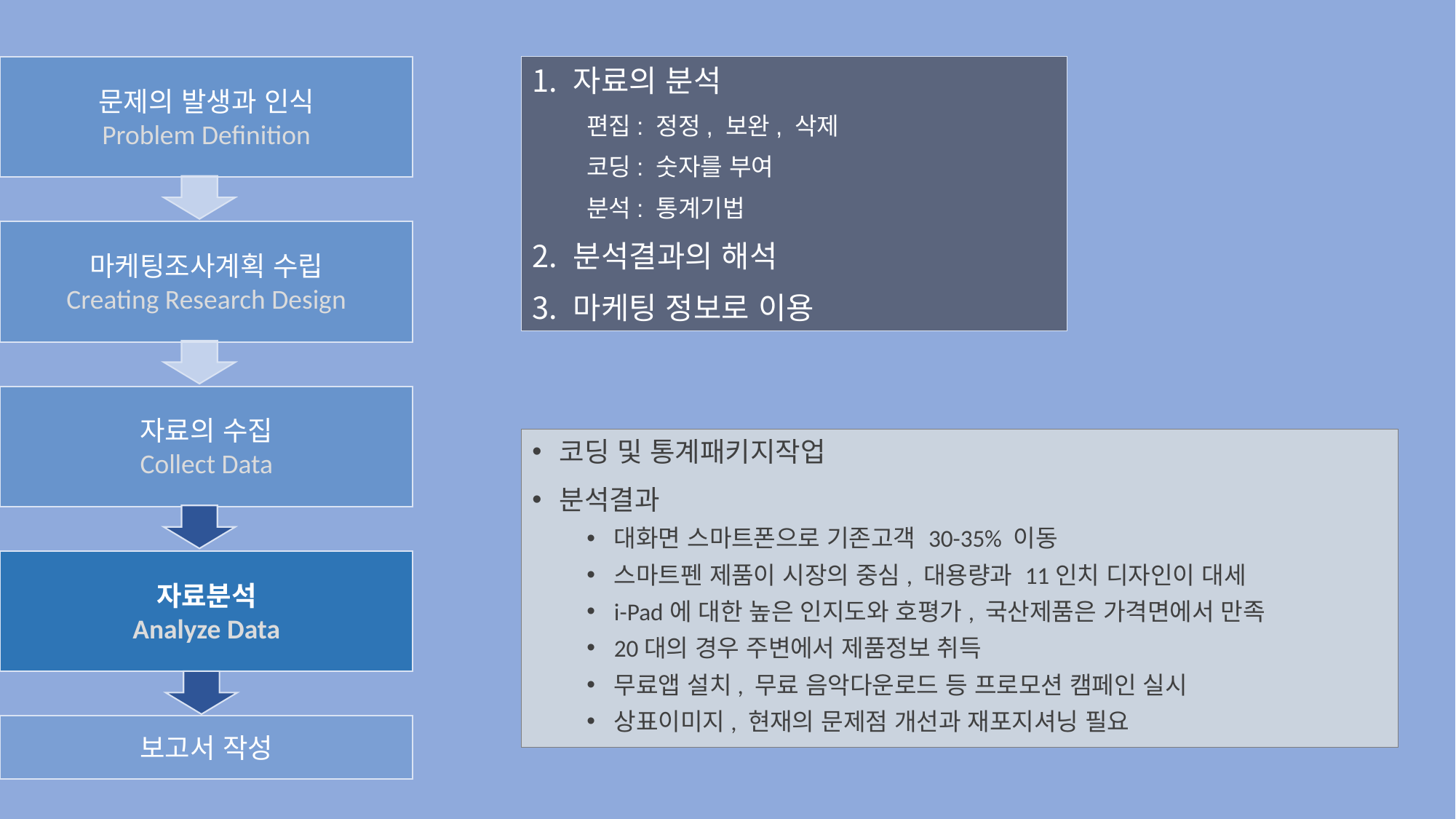

자료의 분석
편집: 정정, 보완, 삭제
코딩: 숫자를 부여
분석: 통계기법
 분석결과의 해석
 마케팅 정보로 이용
문제의 발생과 인식
Problem Definition

마케팅조사계획 수립
Creating Research Design

자료의 수집
Collect Data
코딩 및 통계패키지작업
분석결과
대화면 스마트폰으로 기존고객 30-35% 이동
스마트펜 제품이 시장의 중심, 대용량과 11인치 디자인이 대세
i-Pad에 대한 높은 인지도와 호평가, 국산제품은 가격면에서 만족
20대의 경우 주변에서 제품정보 취득
무료앱 설치, 무료 음악다운로드 등 프로모션 캠페인 실시
상표이미지, 현재의 문제점 개선과 재포지셔닝 필요

자료분석
Analyze Data

보고서 작성